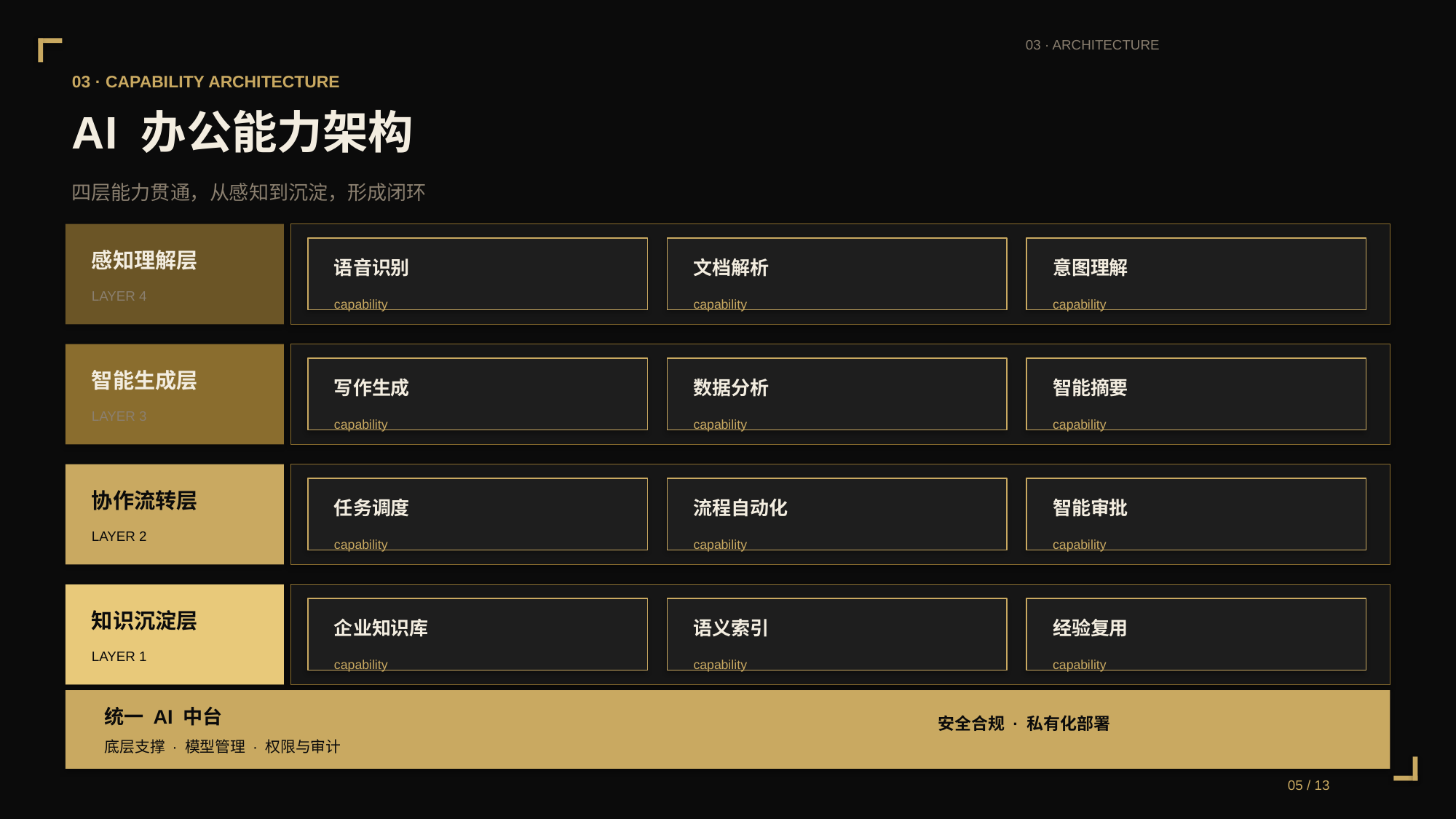

03 · ARCHITECTURE

03 · CAPABILITY ARCHITECTURE
AI 办公能力架构
四层能力贯通，从感知到沉淀，形成闭环

感知理解层
语音识别
文档解析
意图理解
LAYER 4
capability
capability
capability

智能生成层
写作生成
数据分析
智能摘要
LAYER 3
capability
capability
capability

协作流转层
任务调度
流程自动化
智能审批
LAYER 2
capability
capability
capability

知识沉淀层
企业知识库
语义索引
经验复用
LAYER 1
capability
capability
capability

统一 AI 中台
安全合规 · 私有化部署
底层支撑 · 模型管理 · 权限与审计

05 / 13